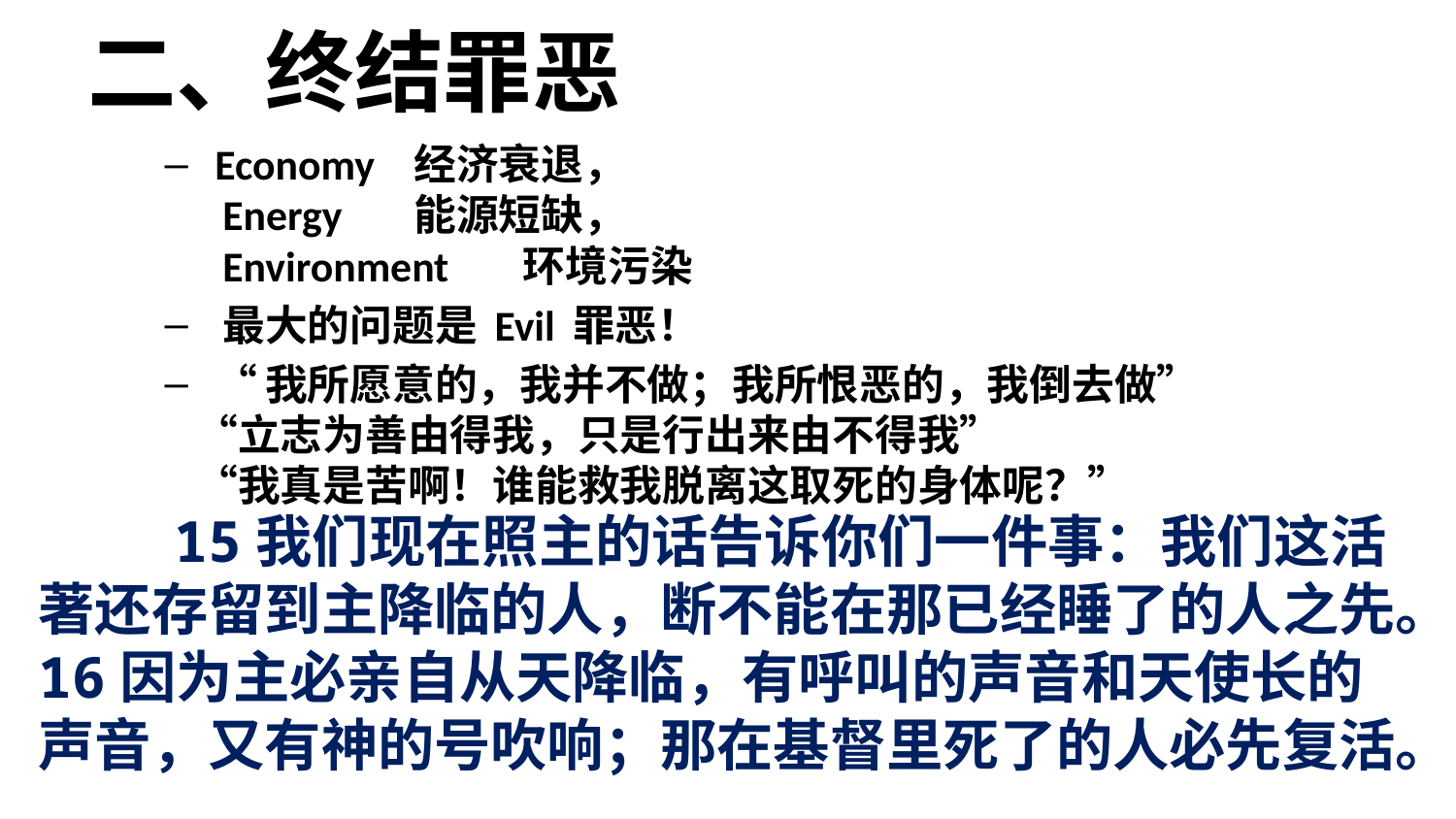

# 二、终结罪恶
  Economy 		经济衰退，
  Energy 		能源短缺，
  Environment		环境污染
  最大的问题是 Evil 罪恶！
  “我所愿意的，我并不做；我所恨恶的，我倒去做”
“立志为善由得我，只是行出来由不得我”
“我真是苦啊！谁能救我脱离这取死的身体呢？”

    15我们现在照主的话告诉你们一件事：我们这活著还存留到主降临的人，断不能在那已经睡了的人之先。16因为主必亲自从天降临，有呼叫的声音和天使长的声音，又有神的号吹响；那在基督里死了的人必先复活。